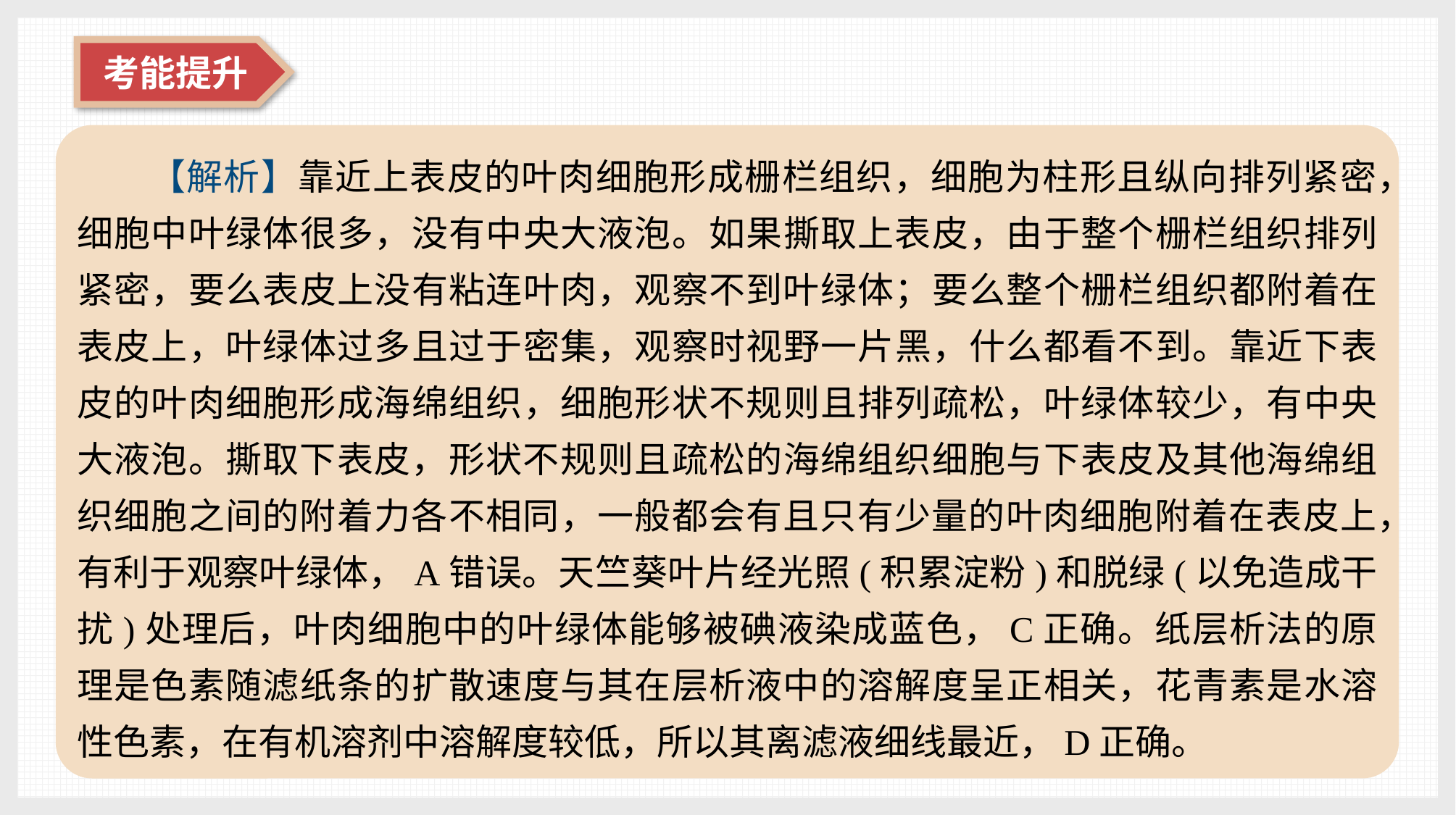

【解析】靠近上表皮的叶肉细胞形成栅栏组织，细胞为柱形且纵向排列紧密，细胞中叶绿体很多，没有中央大液泡。如果撕取上表皮，由于整个栅栏组织排列紧密，要么表皮上没有粘连叶肉，观察不到叶绿体；要么整个栅栏组织都附着在表皮上，叶绿体过多且过于密集，观察时视野一片黑，什么都看不到。靠近下表皮的叶肉细胞形成海绵组织，细胞形状不规则且排列疏松，叶绿体较少，有中央大液泡。撕取下表皮，形状不规则且疏松的海绵组织细胞与下表皮及其他海绵组织细胞之间的附着力各不相同，一般都会有且只有少量的叶肉细胞附着在表皮上，有利于观察叶绿体，A错误。天竺葵叶片经光照(积累淀粉)和脱绿(以免造成干扰)处理后，叶肉细胞中的叶绿体能够被碘液染成蓝色，C正确。纸层析法的原理是色素随滤纸条的扩散速度与其在层析液中的溶解度呈正相关，花青素是水溶性色素，在有机溶剂中溶解度较低，所以其离滤液细线最近，D正确。